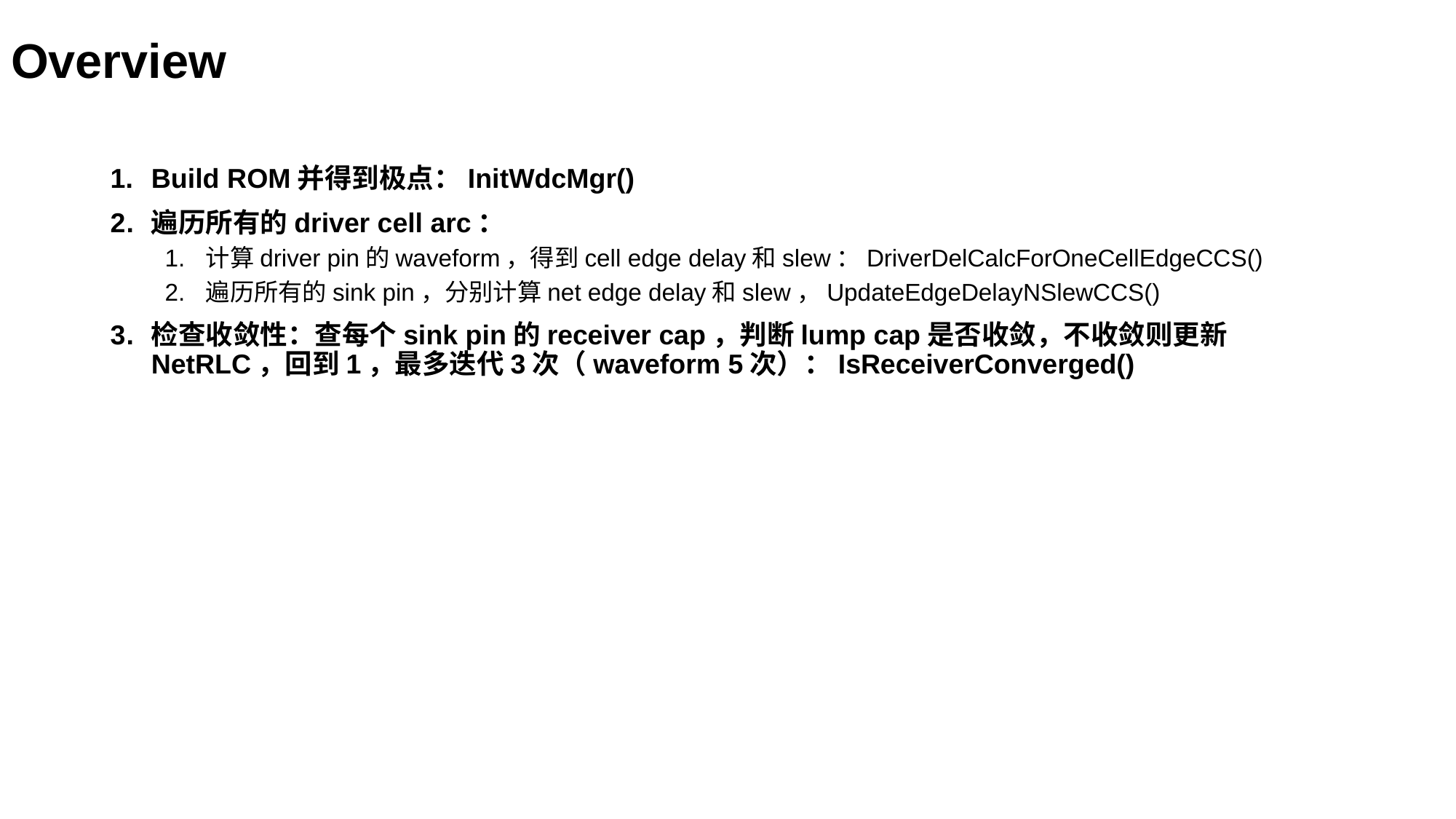

Overview
Build ROM并得到极点：InitWdcMgr()
遍历所有的driver cell arc：
计算driver pin的waveform，得到cell edge delay和slew：DriverDelCalcForOneCellEdgeCCS()
遍历所有的sink pin，分别计算net edge delay和slew，UpdateEdgeDelayNSlewCCS()
检查收敛性：查每个sink pin的receiver cap，判断lump cap是否收敛，不收敛则更新NetRLC，回到1，最多迭代3次（waveform 5次）：IsReceiverConverged()
3